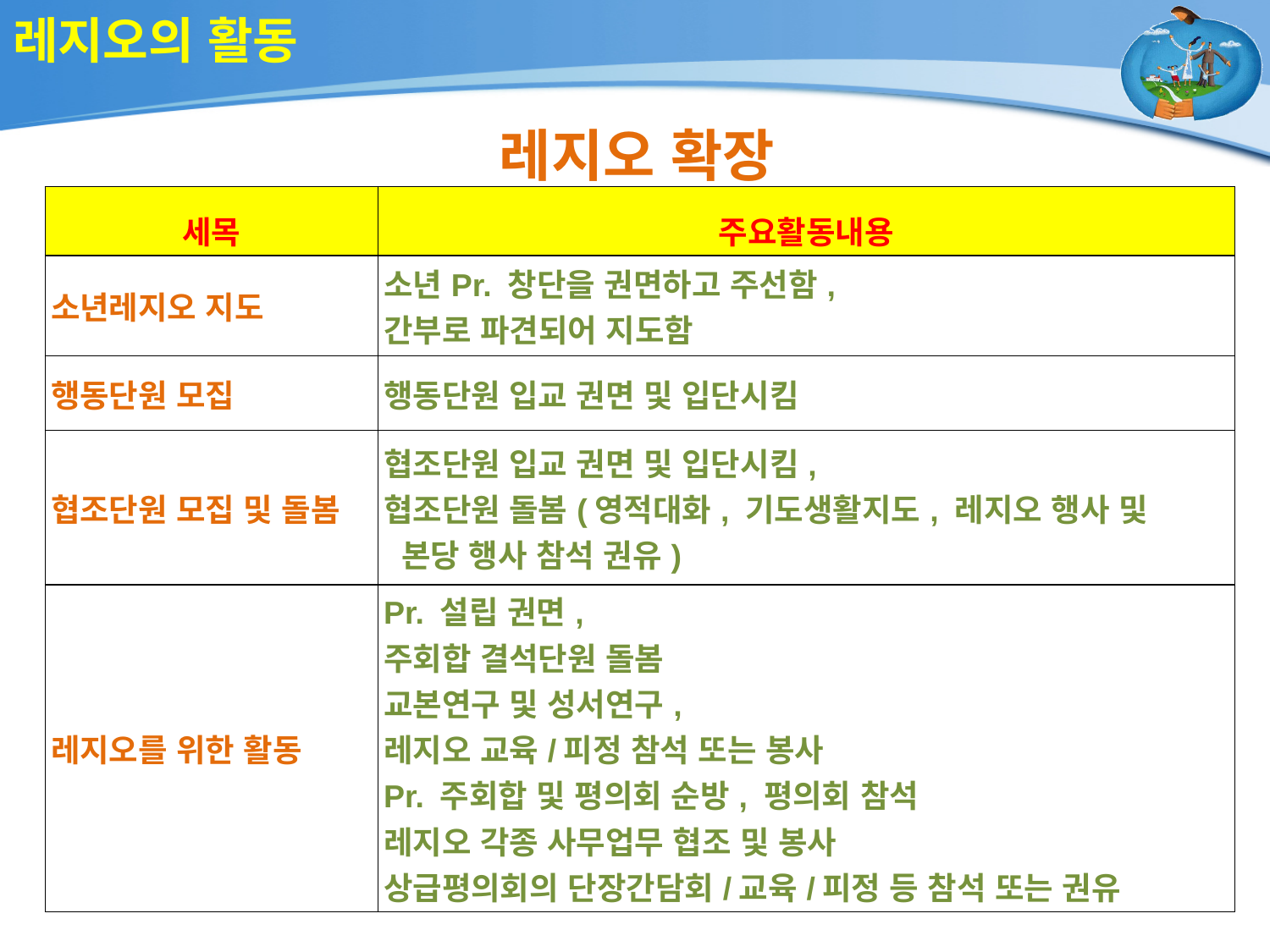

# 레지오의 활동
레지오 확장
| 세목 | 주요활동내용 |
| --- | --- |
| 소년레지오 지도 | 소년Pr. 창단을 권면하고 주선함, 간부로 파견되어 지도함 |
| 행동단원 모집 | 행동단원 입교 권면 및 입단시킴 |
| 협조단원 모집 및 돌봄 | 협조단원 입교 권면 및 입단시킴, 협조단원 돌봄(영적대화, 기도생활지도, 레지오 행사 및 본당 행사 참석 권유) |
| 레지오를 위한 활동 | Pr. 설립 권면, 주회합 결석단원 돌봄 교본연구 및 성서연구, 레지오 교육/피정 참석 또는 봉사 Pr. 주회합 및 평의회 순방, 평의회 참석 레지오 각종 사무업무 협조 및 봉사 상급평의회의 단장간담회/교육/피정 등 참석 또는 권유 |